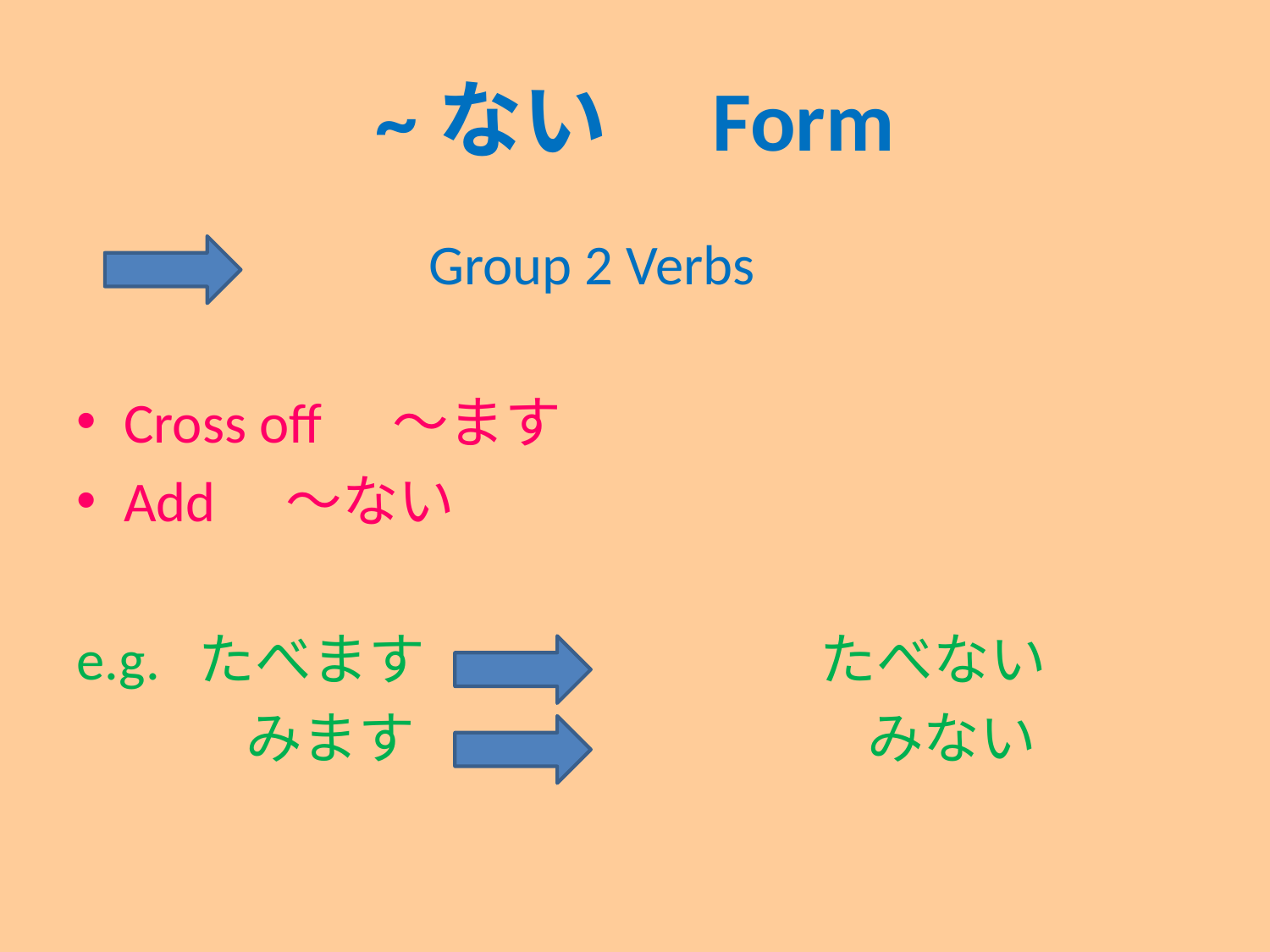

# ~ない　Form
　　　　　　Group 2 Verbs

Cross off　～ます
Add　～ない

e.g.  たべます　　　　　　　たべない
　　　みます　　　　　　　　みない